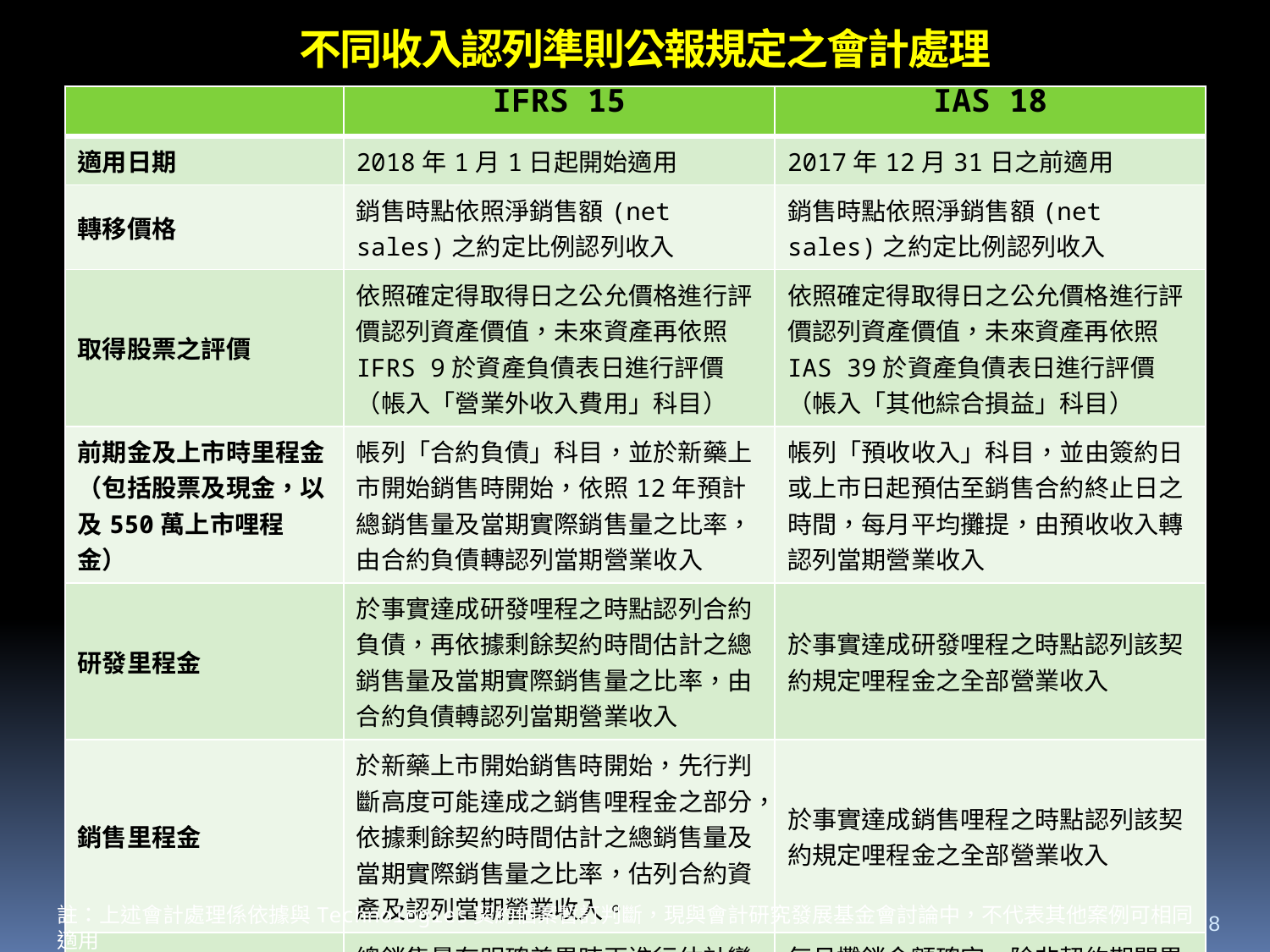

不同收入認列準則公報規定之會計處理
|  | IFRS 15 | IAS 18 |
| --- | --- | --- |
| 適用日期 | 2018年1月1日起開始適用 | 2017年12月31日之前適用 |
| 轉移價格 | 銷售時點依照淨銷售額(net sales)之約定比例認列收入 | 銷售時點依照淨銷售額(net sales)之約定比例認列收入 |
| 取得股票之評價 | 依照確定得取得日之公允價格進行評價認列資產價值，未來資產再依照IFRS 9於資產負債表日進行評價（帳入「營業外收入費用」科目） | 依照確定得取得日之公允價格進行評價認列資產價值，未來資產再依照IAS 39於資產負債表日進行評價（帳入「其他綜合損益」科目） |
| 前期金及上市時里程金 （包括股票及現金，以及550萬上市哩程金） | 帳列「合約負債」科目，並於新藥上市開始銷售時開始，依照12年預計總銷售量及當期實際銷售量之比率，由合約負債轉認列當期營業收入 | 帳列「預收收入」科目，並由簽約日或上市日起預估至銷售合約終止日之時間，每月平均攤提，由預收收入轉認列當期營業收入 |
| 研發里程金 | 於事實達成研發哩程之時點認列合約負債，再依據剩餘契約時間估計之總銷售量及當期實際銷售量之比率，由合約負債轉認列當期營業收入 | 於事實達成研發哩程之時點認列該契約規定哩程金之全部營業收入 |
| 銷售里程金 | 於新藥上市開始銷售時開始，先行判斷高度可能達成之銷售哩程金之部分，依據剩餘契約時間估計之總銷售量及當期實際銷售量之比率，估列合約資產及認列當期營業收入。 | 於事實達成銷售哩程之時點認列該契約規定哩程金之全部營業收入 |
| 權利金攤銷之調整 | 總銷售量有明確差異時再進行估計變動調整。 | 每月攤銷金額確定，除非契約期間異動再依實際剩餘契約期間調整 |
8
註：上述會計處理係依據與Technologies契約個案暫訂判斷，現與會計研究發展基金會討論中，不代表其他案例可相同適用